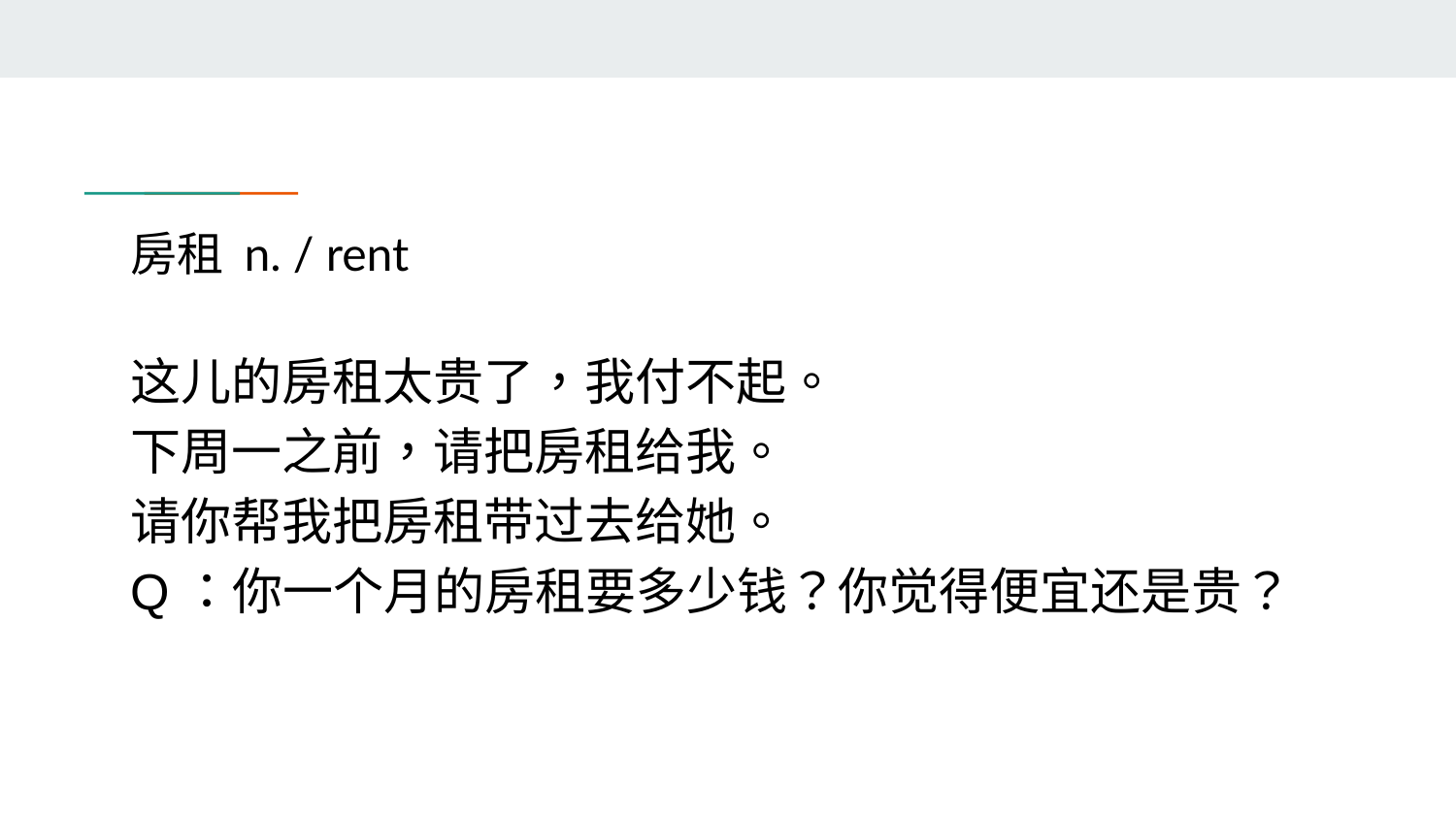

# 房租 n. / rent
这儿的房租太贵了，我付不起。
下周一之前，请把房租给我。
请你帮我把房租带过去给她。
Q：你一个月的房租要多少钱？你觉得便宜还是贵？